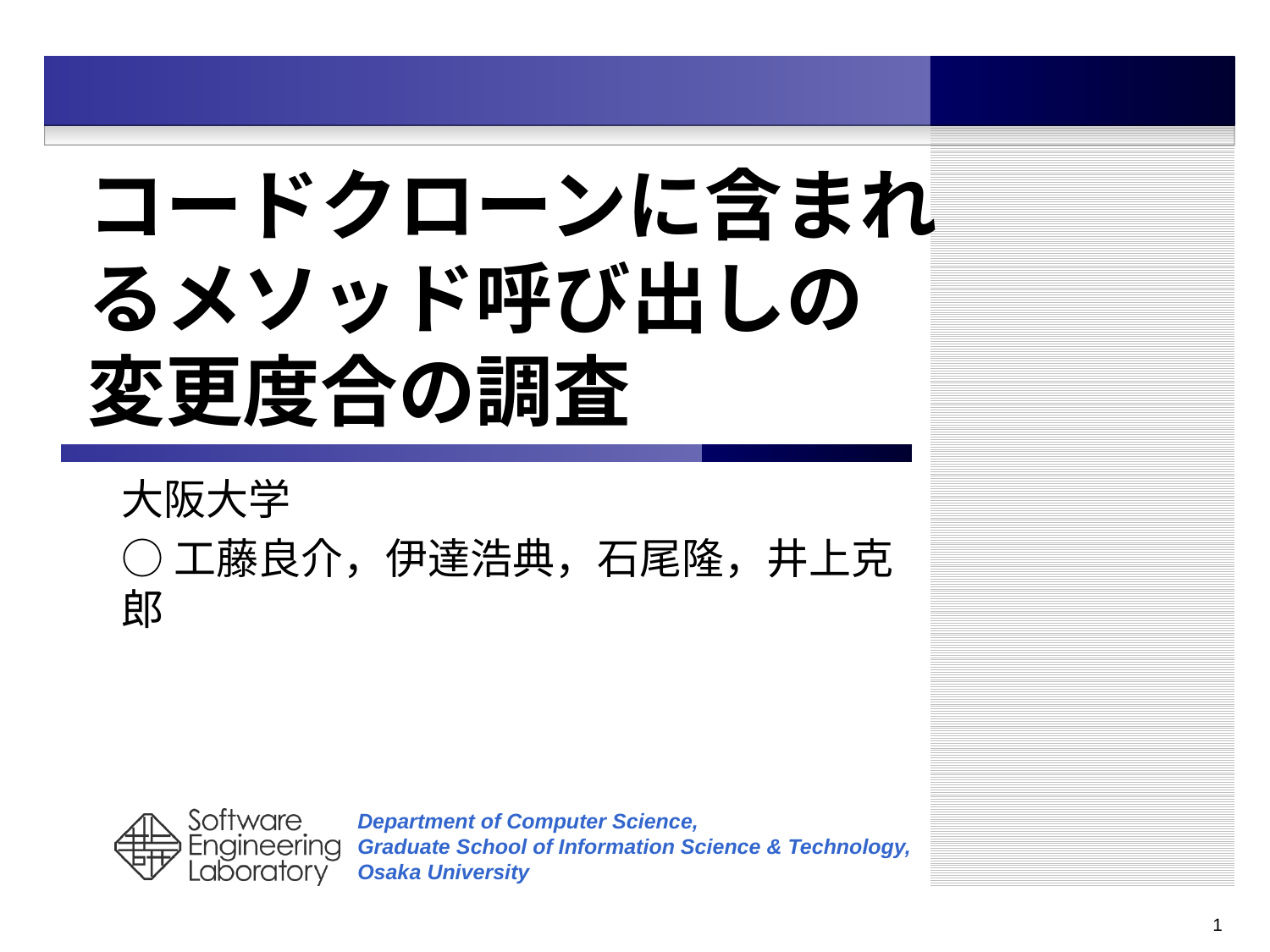

# コードクローンに含まれるメソッド呼び出しの 変更度合の調査
大阪大学
○工藤良介，伊達浩典，石尾隆，井上克郎
1